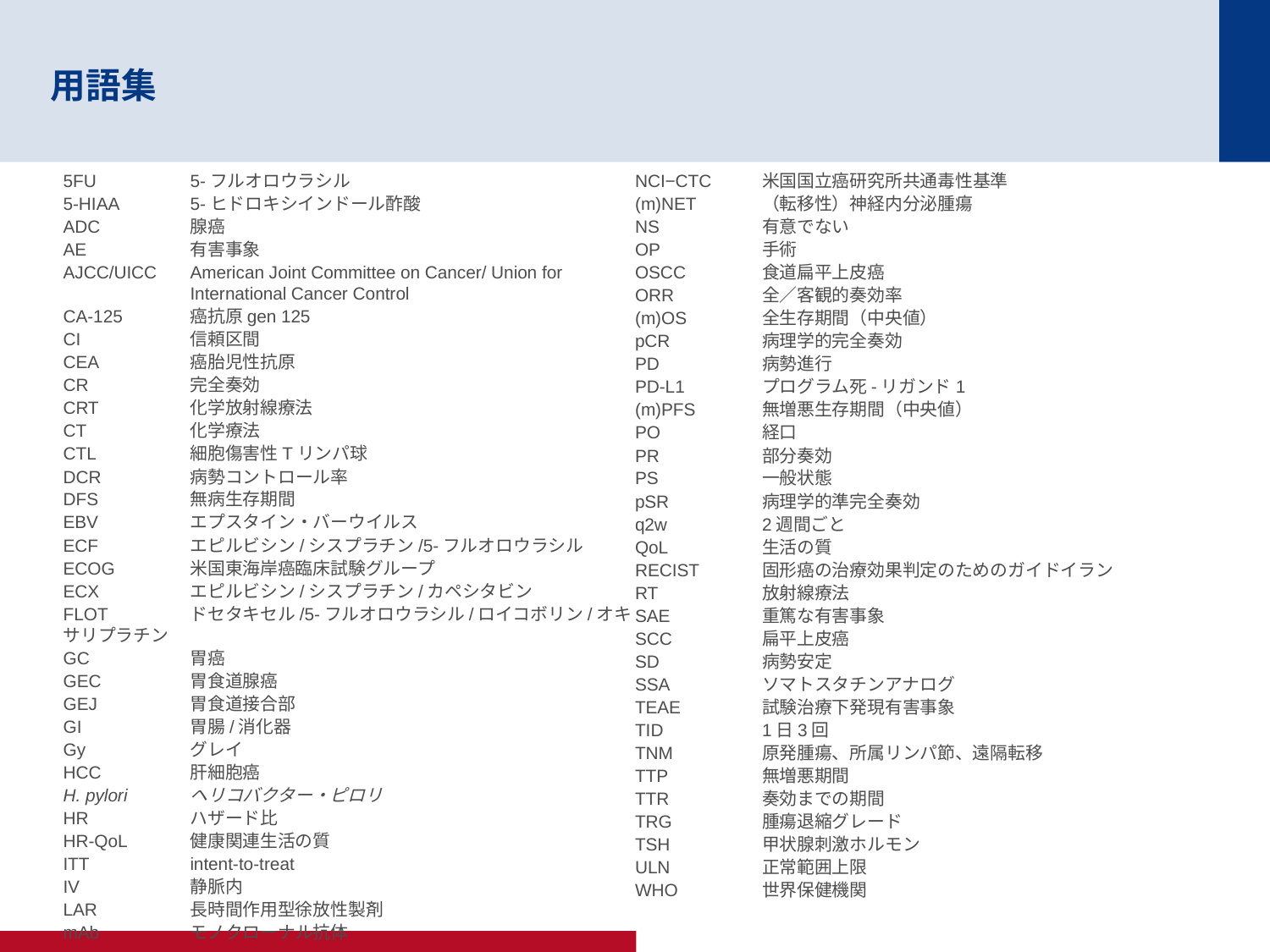

# 用語集
5FU	5-フルオロウラシル
5-HIAA	5-ヒドロキシインドール酢酸
ADC	腺癌
AE	有害事象
AJCC/UICC	American Joint Committee on Cancer/ Union for
	International Cancer Control
CA-125	癌抗原gen 125
CI	信頼区間
CEA	癌胎児性抗原
CR	完全奏効
CRT	化学放射線療法
CT	化学療法
CTL	細胞傷害性Tリンパ球
DCR	病勢コントロール率
DFS	無病生存期間
EBV	エプスタイン・バーウイルス
ECF	エピルビシン/シスプラチン/5-フルオロウラシル
ECOG	米国東海岸癌臨床試験グループ
ECX	エピルビシン/シスプラチン/カペシタビン
FLOT	ドセタキセル/5-フルオロウラシル/ロイコボリン/オキサリプラチン
GC	胃癌
GEC	胃食道腺癌
GEJ	胃食道接合部
GI	胃腸/消化器
Gy	グレイ
HCC	肝細胞癌
H. pylori	ヘリコバクター・ピロリ
HR	ハザード比
HR-QoL	健康関連生活の質
ITT	intent-to-treat
IV	静脈内
LAR	長時間作用型徐放性製剤
mAb	モノクローナル抗体

NCI−CTC	米国国立癌研究所共通毒性基準
(m)NET	（転移性）神経内分泌腫瘍
NS	有意でない
OP	手術
OSCC	食道扁平上皮癌
ORR	全／客観的奏効率
(m)OS	全生存期間（中央値）
pCR	病理学的完全奏効
PD	病勢進行
PD-L1	プログラム死-リガンド1
(m)PFS	無増悪生存期間（中央値）
PO	経口
PR	部分奏効
PS	一般状態
pSR	病理学的準完全奏効
q2w	2週間ごと
QoL	生活の質
RECIST	固形癌の治療効果判定のためのガイドイラン
RT	放射線療法
SAE	重篤な有害事象
SCC	扁平上皮癌
SD	病勢安定
SSA	ソマトスタチンアナログ
TEAE	試験治療下発現有害事象
TID	1日3回
TNM	原発腫瘍、所属リンパ節、遠隔転移
TTP	無増悪期間
TTR	奏効までの期間
TRG	腫瘍退縮グレード
TSH	甲状腺刺激ホルモン
ULN	正常範囲上限
WHO	世界保健機関